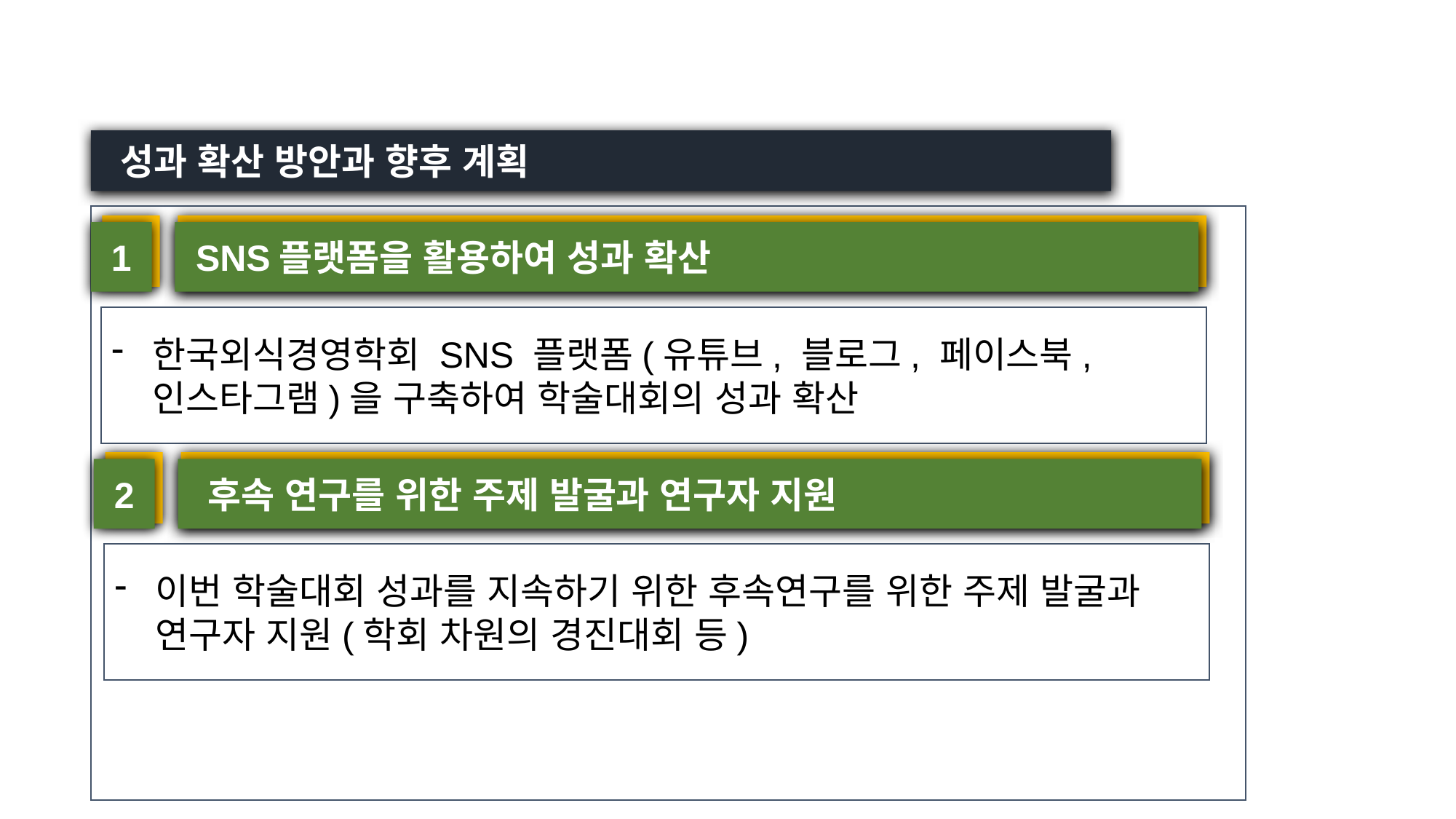

성과 확산 방안과 향후 계획

1
 SNS플랫폼을 활용하여 성과 확산
한국외식경영학회 SNS 플랫폼(유튜브, 블로그, 페이스북, 인스타그램)을 구축하여 학술대회의 성과 확산

2
 후속 연구를 위한 주제 발굴과 연구자 지원
이번 학술대회 성과를 지속하기 위한 후속연구를 위한 주제 발굴과 연구자 지원(학회 차원의 경진대회 등)